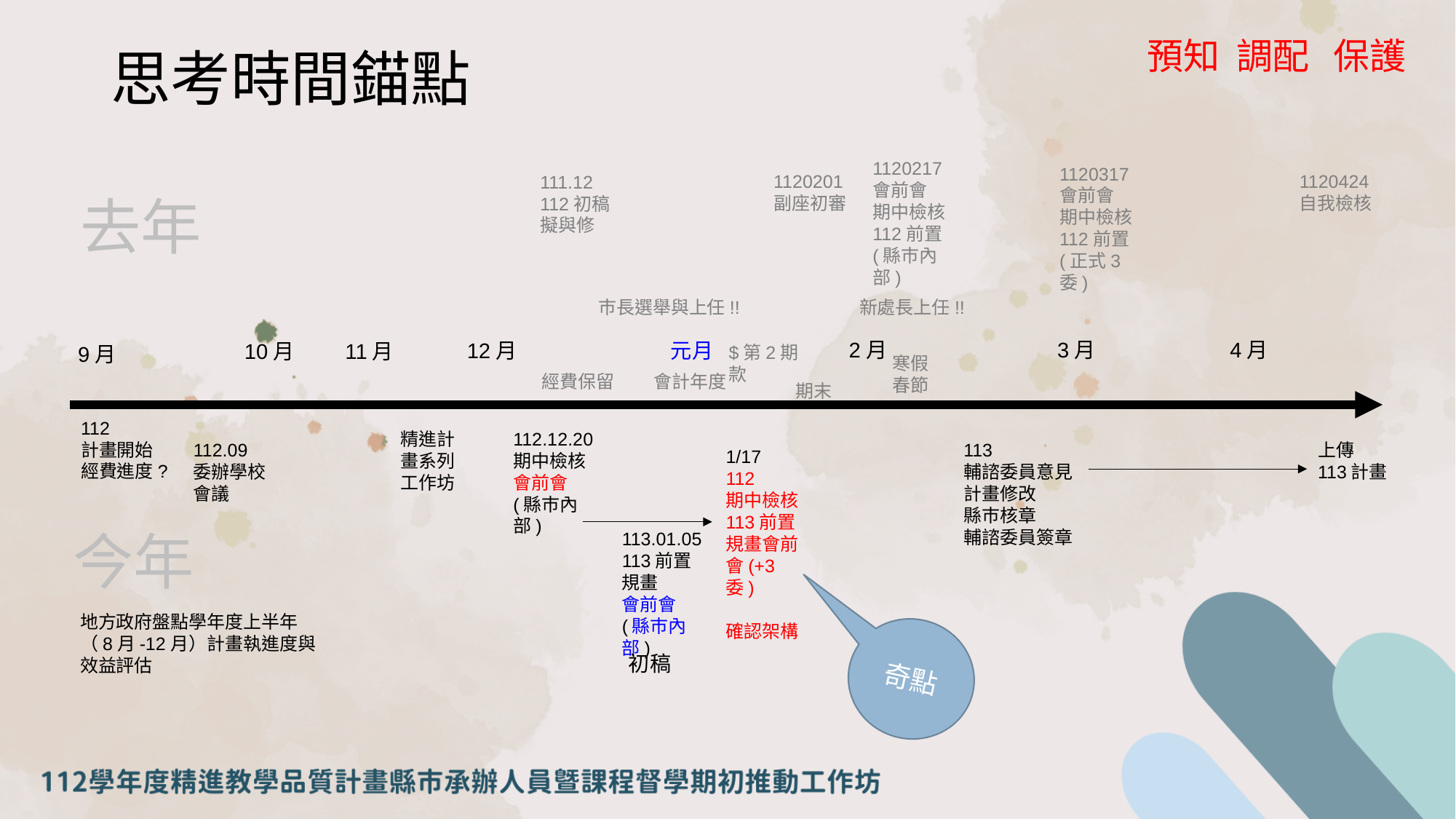

預知  調配   保護
# 思考時間錨點
1120217
會前會
期中檢核
112前置
(縣巿內部)
111.12
112初稿擬與修
1120201副座初審
1120424
自我檢核
1120317
會前會
期中檢核
112前置
(正式3委)
去年
新處長上任!!
巿長選舉與上任!!
4月
3月
2月
元月
12月
10月
11月
9月
$第2期款
寒假春節
經費保留
會計年度
期末
112
計畫開始
經費進度?
112.12.20
期中檢核
會前會
(縣巿內部)
精進計畫系列工作坊
112.09
委辦學校會議
上傳
113計畫
113
輔諮委員意見
計畫修改
縣巿核章
輔諮委員簽章
1/17
112
期中檢核
113前置規畫會前會(+3委)

確認架構
今年
113.01.05113前置規畫
會前會
(縣巿內部)
地方政府盤點學年度上半年（8月-12月）計畫執進度與效益評估
奇點
初稿